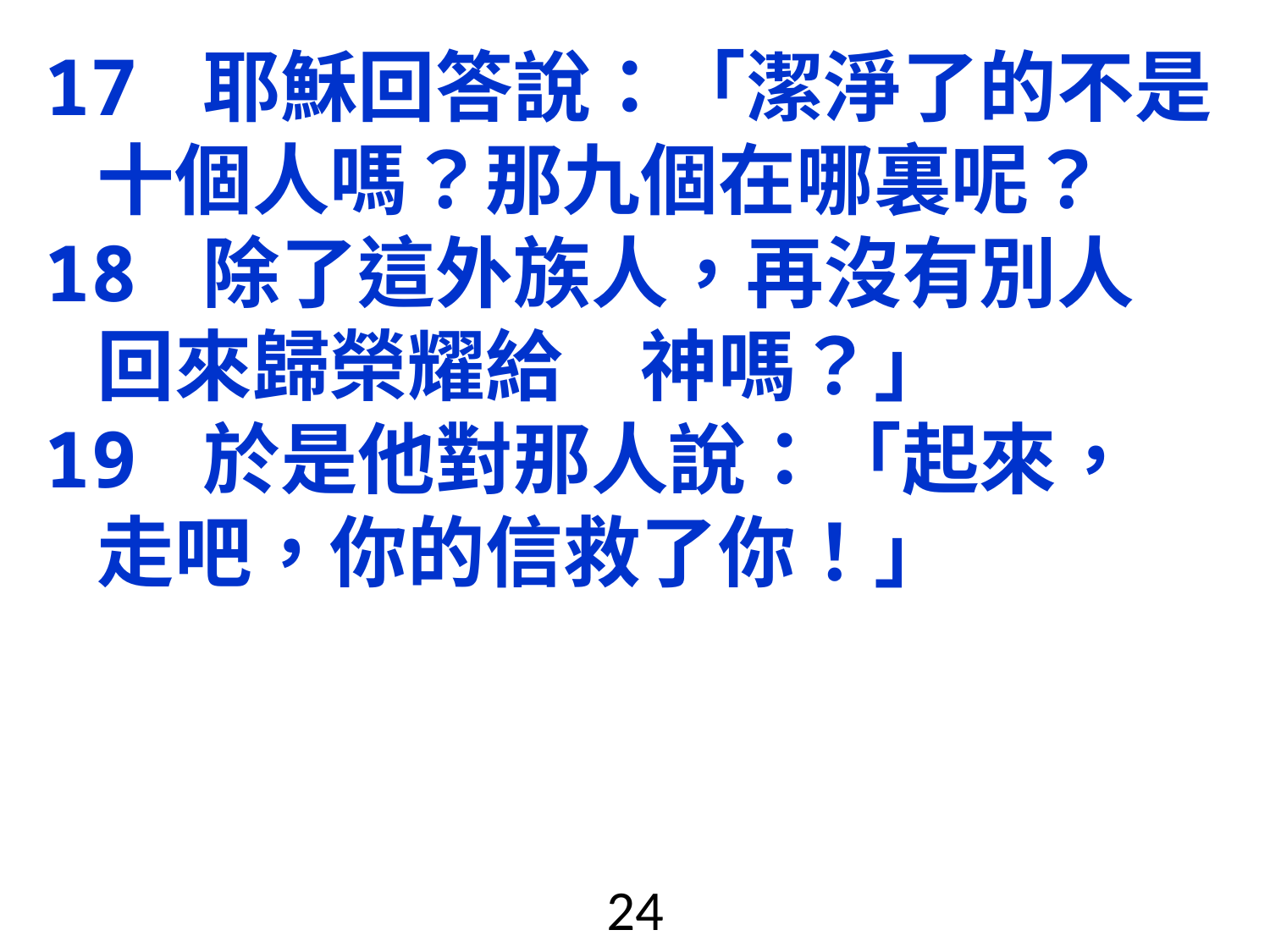

# 17 耶穌回答說：「潔淨了的不是 十個人嗎？那九個在哪裏呢？ 18 除了這外族人，再沒有別人 回來歸榮耀給　神嗎？」 19 於是他對那人說：「起來， 走吧，你的信救了你！」
24